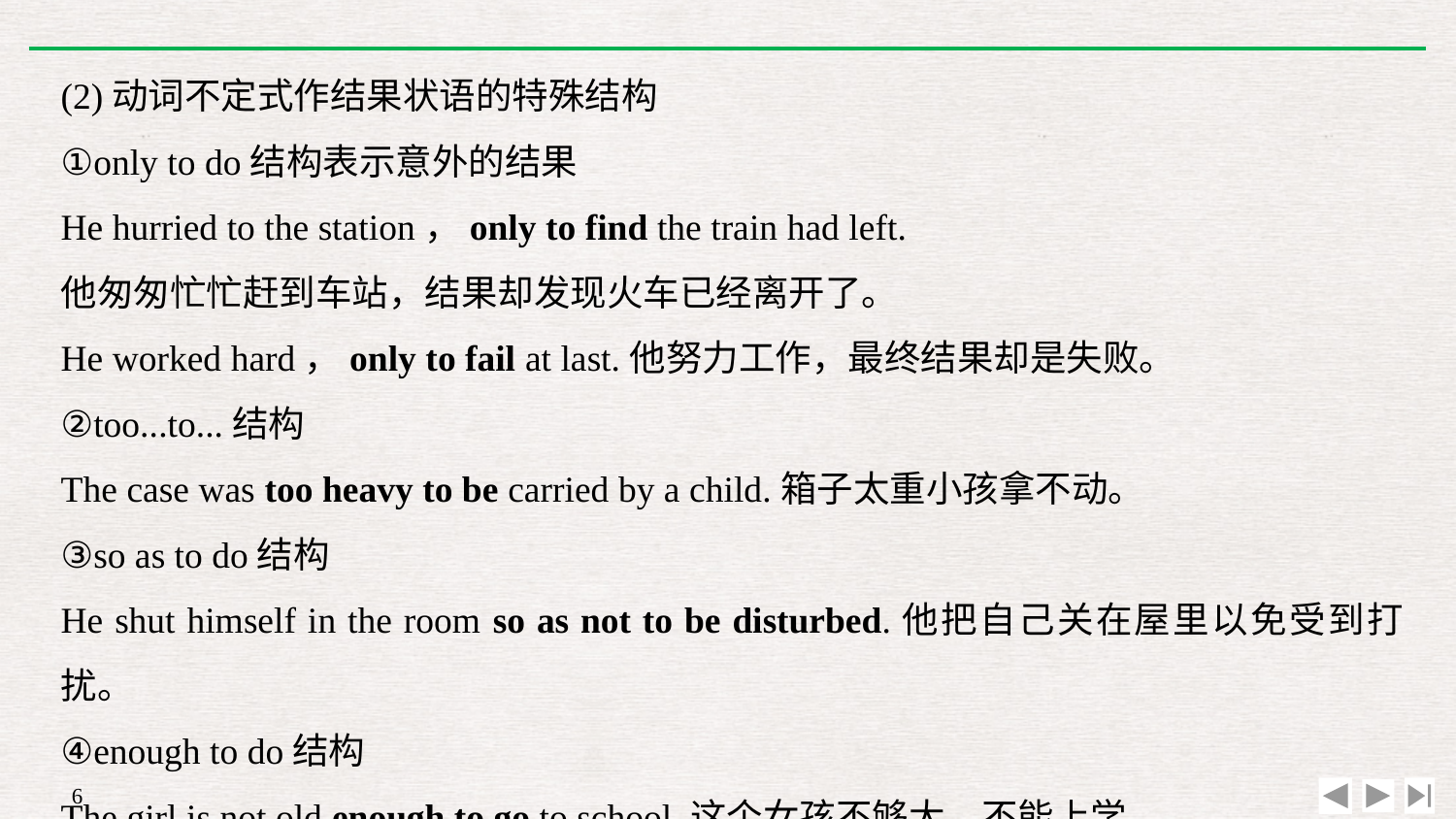

(2)动词不定式作结果状语的特殊结构
①only to do结构表示意外的结果
He hurried to the station，only to find the train had left.
他匆匆忙忙赶到车站，结果却发现火车已经离开了。
He worked hard，only to fail at last.他努力工作，最终结果却是失败。
②too...to...结构
The case was too heavy to be carried by a child.箱子太重小孩拿不动。
③so as to do结构
He shut himself in the room so as not to be disturbed.他把自己关在屋里以免受到打扰。
④enough to do结构
The girl is not old enough to go to school.这个女孩不够大，不能上学。